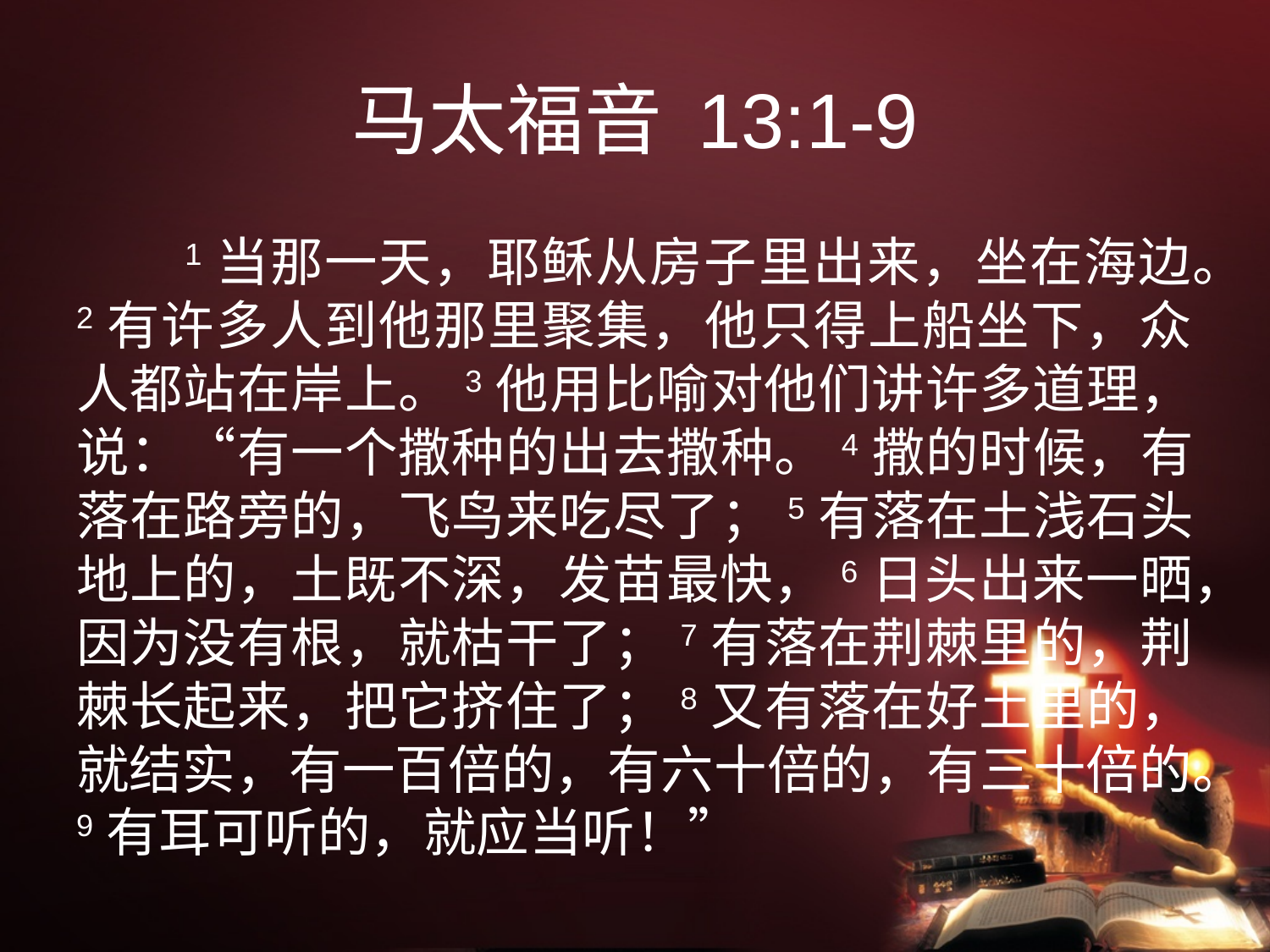

# 马太福音 13:1-9
           1当那一天，耶稣从房子里出来，坐在海边。2有许多人到他那里聚集，他只得上船坐下，众人都站在岸上。3他用比喻对他们讲许多道理，说：“有一个撒种的出去撒种。4撒的时候，有落在路旁的，飞鸟来吃尽了；5有落在土浅石头地上的，土既不深，发苗最快，6日头出来一晒，因为没有根，就枯干了；7有落在荆棘里的，荆棘长起来，把它挤住了；8又有落在好土里的，就结实，有一百倍的，有六十倍的，有三十倍的。9有耳可听的，就应当听！”